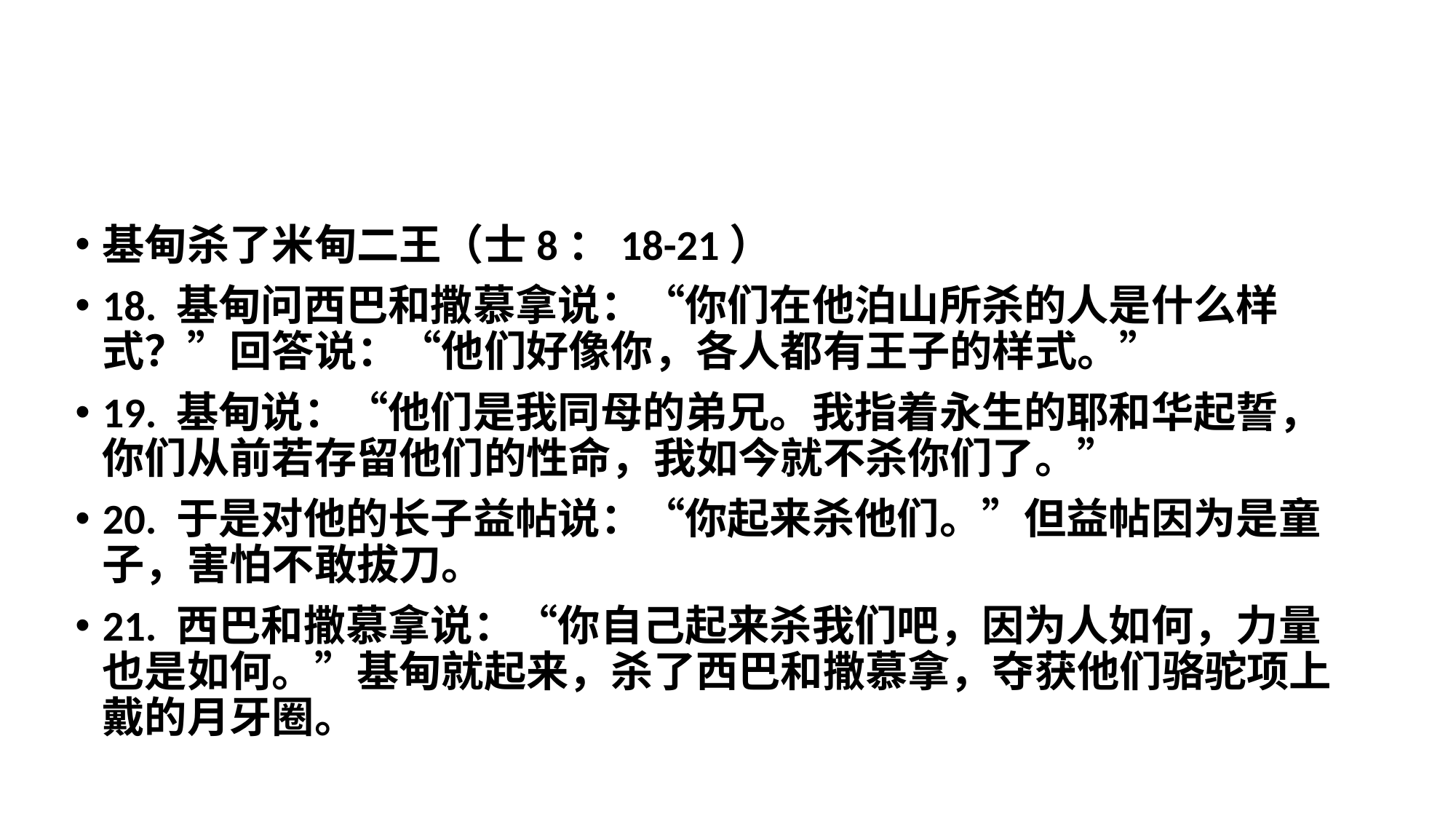

基甸杀了米甸二王（士8：18-21）
18. 基甸问西巴和撒慕拿说：“你们在他泊山所杀的人是什么样式？”回答说：“他们好像你，各人都有王子的样式。”
19. 基甸说：“他们是我同母的弟兄。我指着永生的耶和华起誓，你们从前若存留他们的性命，我如今就不杀你们了。”
20. 于是对他的长子益帖说：“你起来杀他们。”但益帖因为是童子，害怕不敢拔刀。
21. 西巴和撒慕拿说：“你自己起来杀我们吧，因为人如何，力量也是如何。”基甸就起来，杀了西巴和撒慕拿，夺获他们骆驼项上戴的月牙圈。